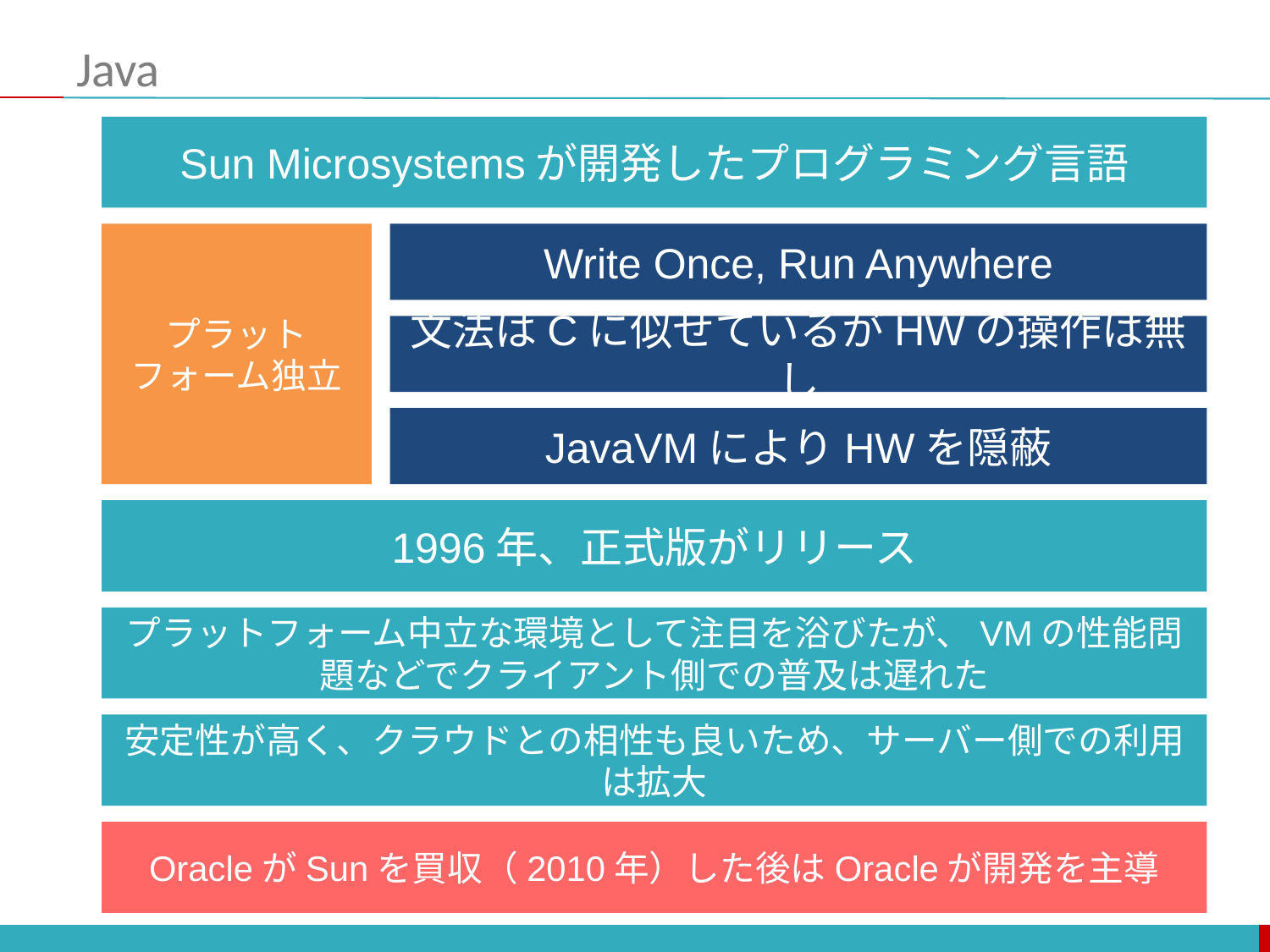

# Java
Sun Microsystemsが開発したプログラミング言語
プラットフォーム独立
Write Once, Run Anywhere
文法はCに似せているがHWの操作は無し
JavaVMによりHWを隠蔽
1996年、正式版がリリース
プラットフォーム中立な環境として注目を浴びたが、VMの性能問題などでクライアント側での普及は遅れた
安定性が高く、クラウドとの相性も良いため、サーバー側での利用は拡大
OracleがSunを買収（2010年）した後はOracleが開発を主導